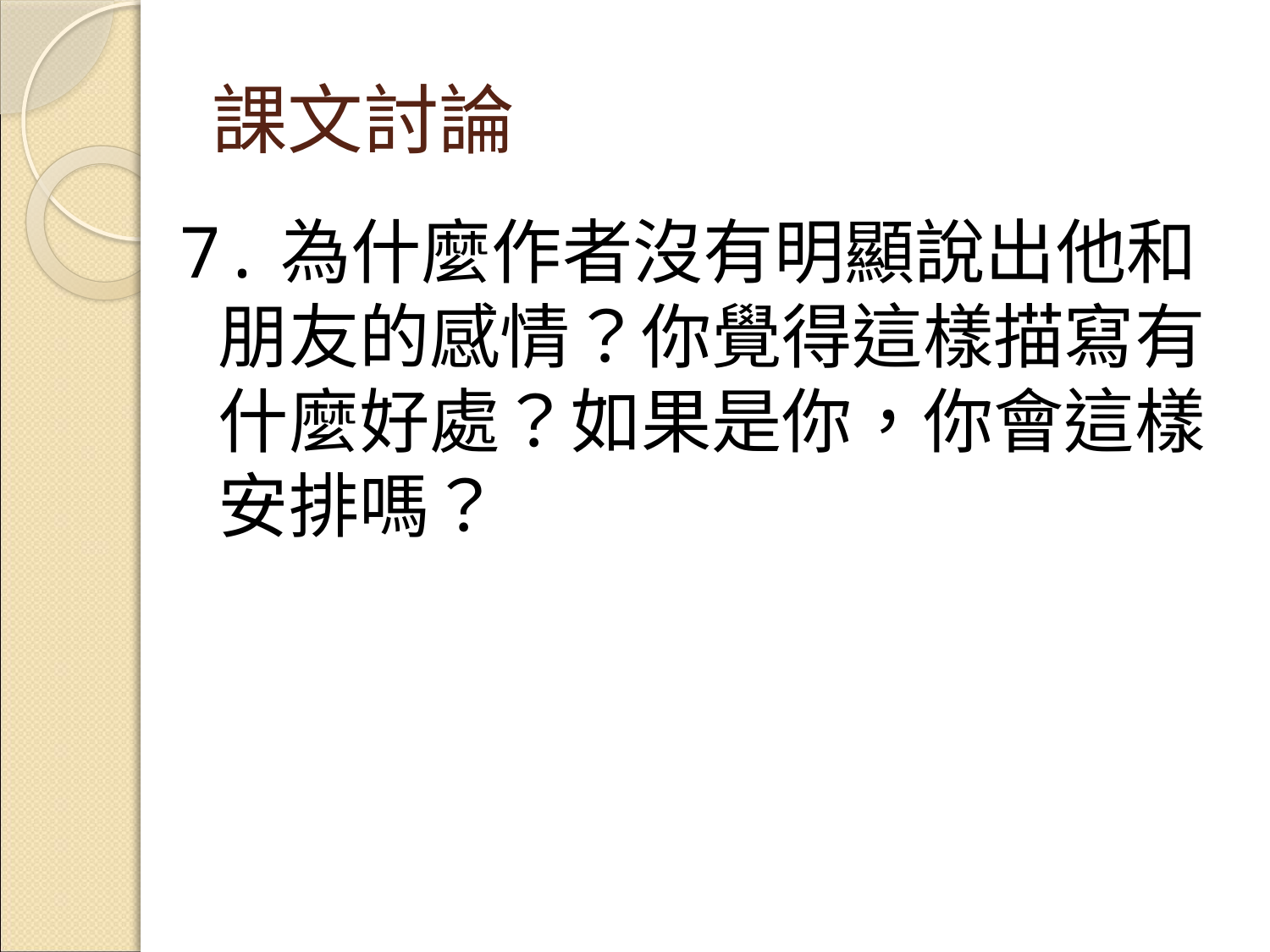

課文討論
7.為什麼作者沒有明顯說出他和朋友的感情？你覺得這樣描寫有什麼好處？如果是你，你會這樣安排嗎？